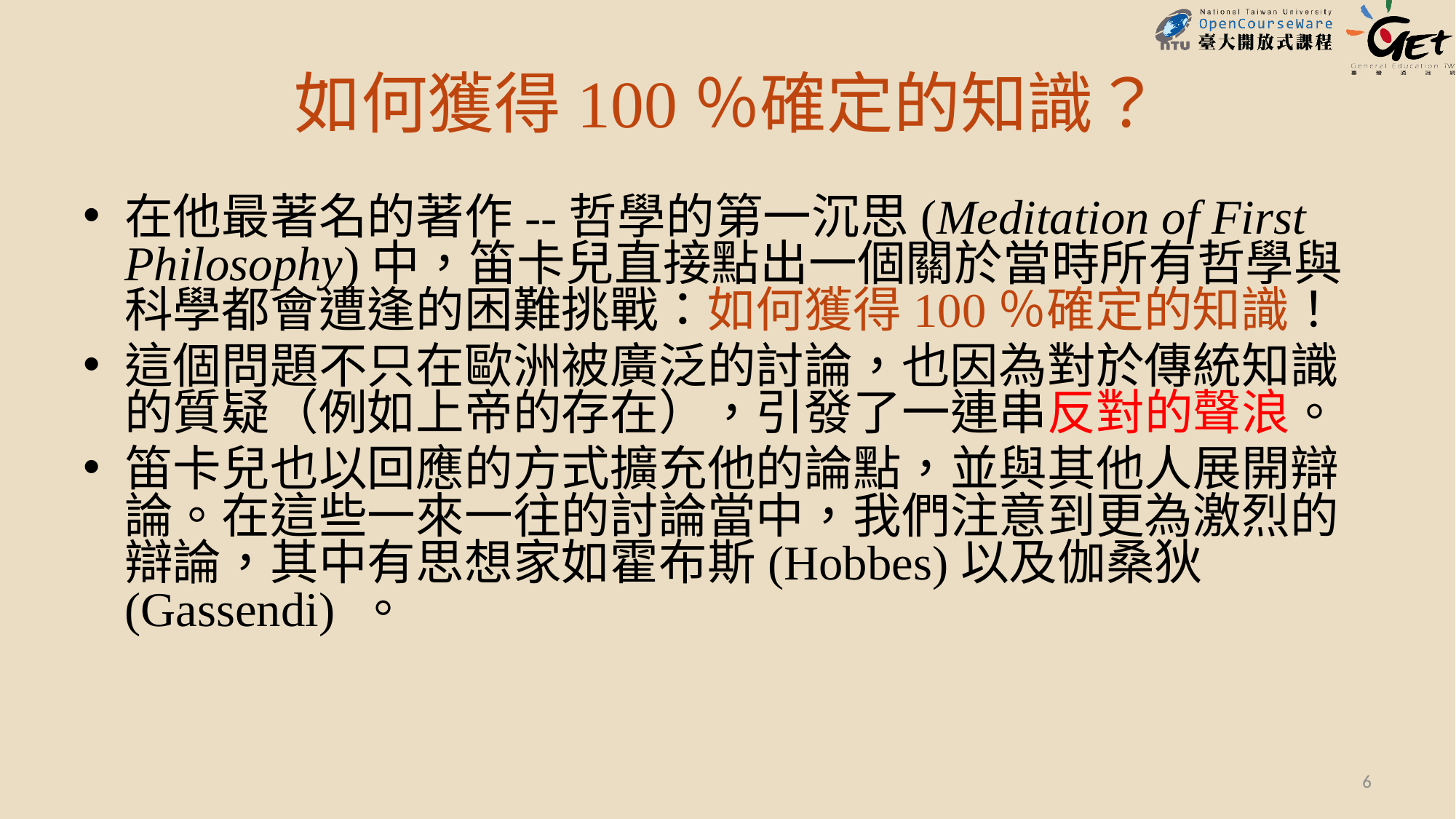

# 如何獲得100％確定的知識？
在他最著名的著作--哲學的第一沉思(Meditation of First Philosophy)中，笛卡兒直接點出一個關於當時所有哲學與科學都會遭逢的困難挑戰：如何獲得100％確定的知識！
這個問題不只在歐洲被廣泛的討論，也因為對於傳統知識的質疑（例如上帝的存在），引發了一連串反對的聲浪。
笛卡兒也以回應的方式擴充他的論點，並與其他人展開辯論。在這些一來一往的討論當中，我們注意到更為激烈的辯論，其中有思想家如霍布斯(Hobbes)以及伽桑狄(Gassendi) 。
6